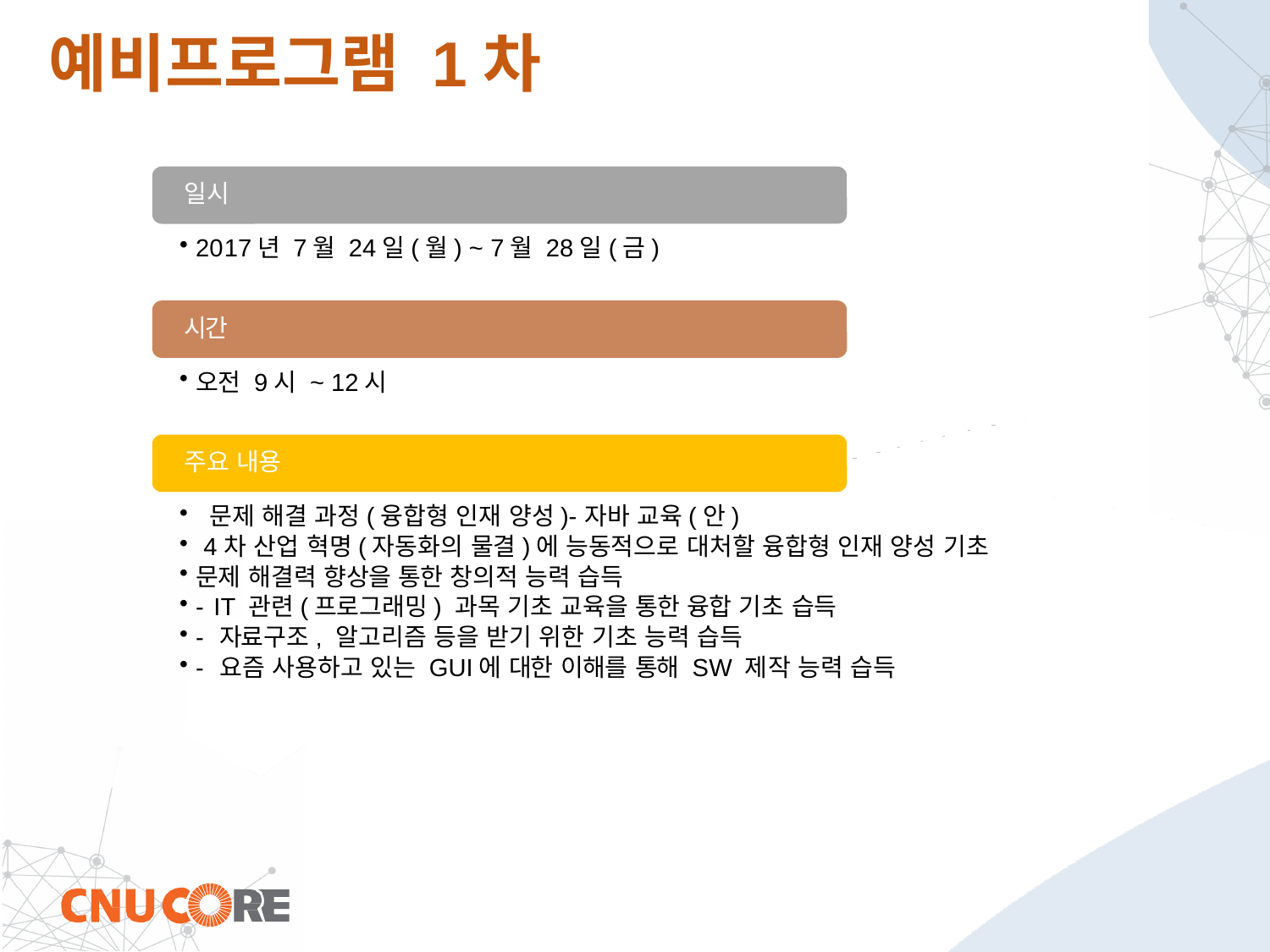

# 예비프로그램 1차
2017년 7월 24일(월) ~ 7월 28일(금)
일시
오전 9시 ~ 12시
시간
 문제 해결 과정(융합형 인재 양성)-자바 교육(안)
 4차 산업 혁명(자동화의 물결)에 능동적으로 대처할 융합형 인재 양성 기초
문제 해결력 향상을 통한 창의적 능력 습득
- IT 관련(프로그래밍) 과목 기초 교육을 통한 융합 기초 습득
- 자료구조, 알고리즘 등을 받기 위한 기초 능력 습득
- 요즘 사용하고 있는 GUI에 대한 이해를 통해 SW 제작 능력 습득
주요 내용